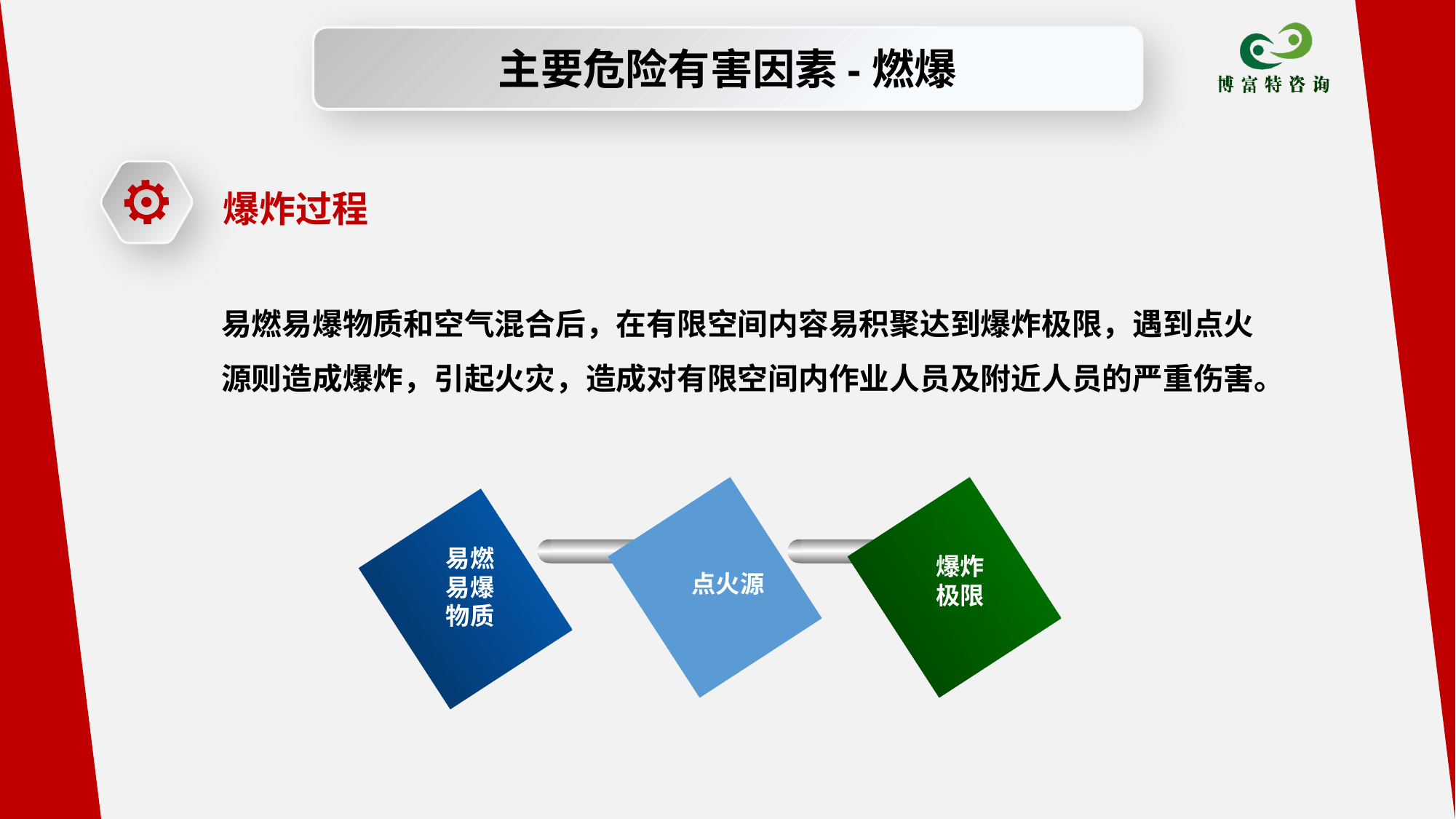

主要危险有害因素-燃爆

爆炸过程

易燃易爆物质和空气混合后，在有限空间内容易积聚达到爆炸极限，遇到点火源则造成爆炸，引起火灾，造成对有限空间内作业人员及附近人员的严重伤害。

易燃易爆物质
爆炸极限
点火源